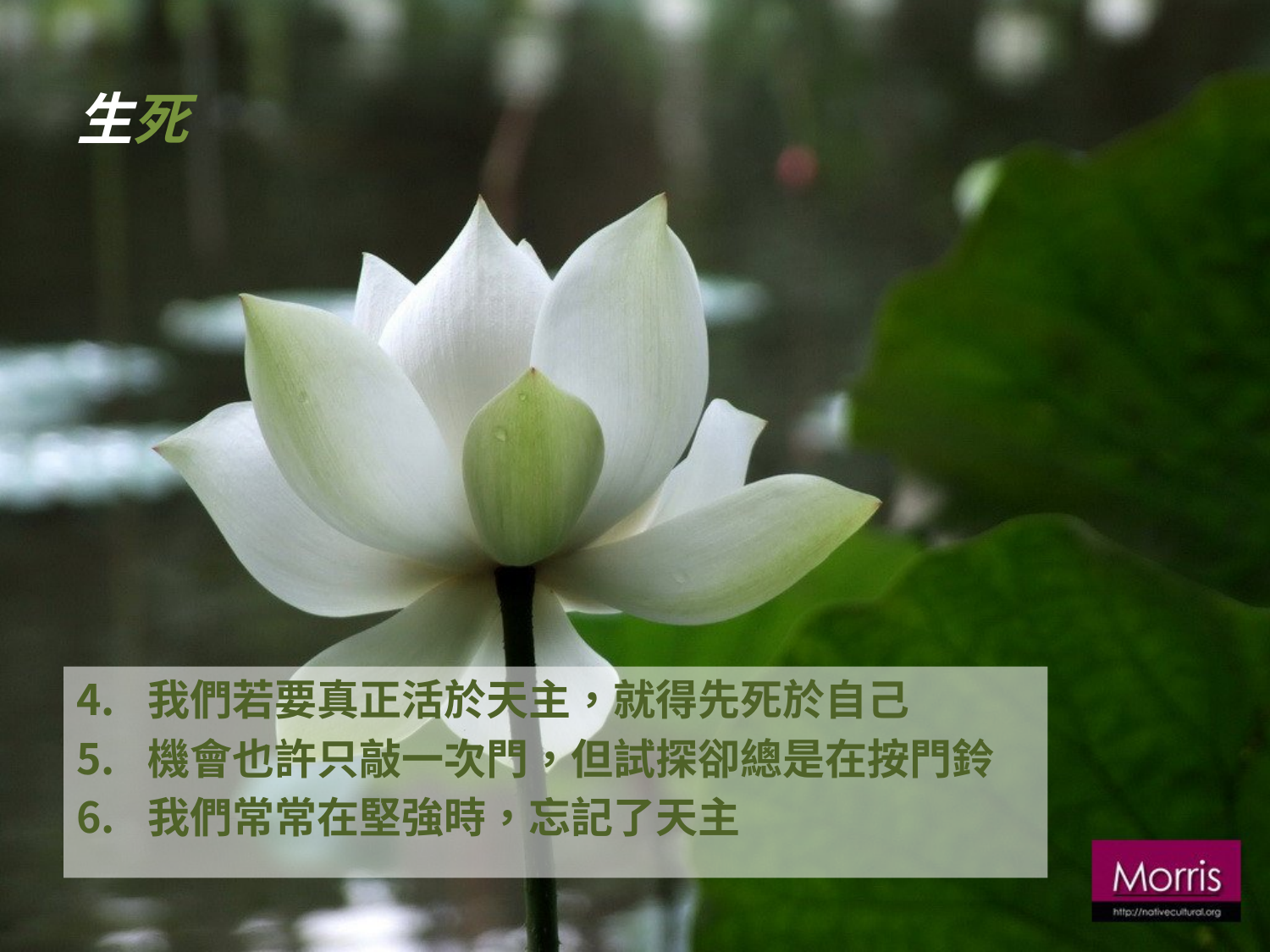

# 生死

我們若要真正活於天主，就得先死於自己
機會也許只敲一次門，但試探卻總是在按門鈴
我們常常在堅強時，忘記了天主